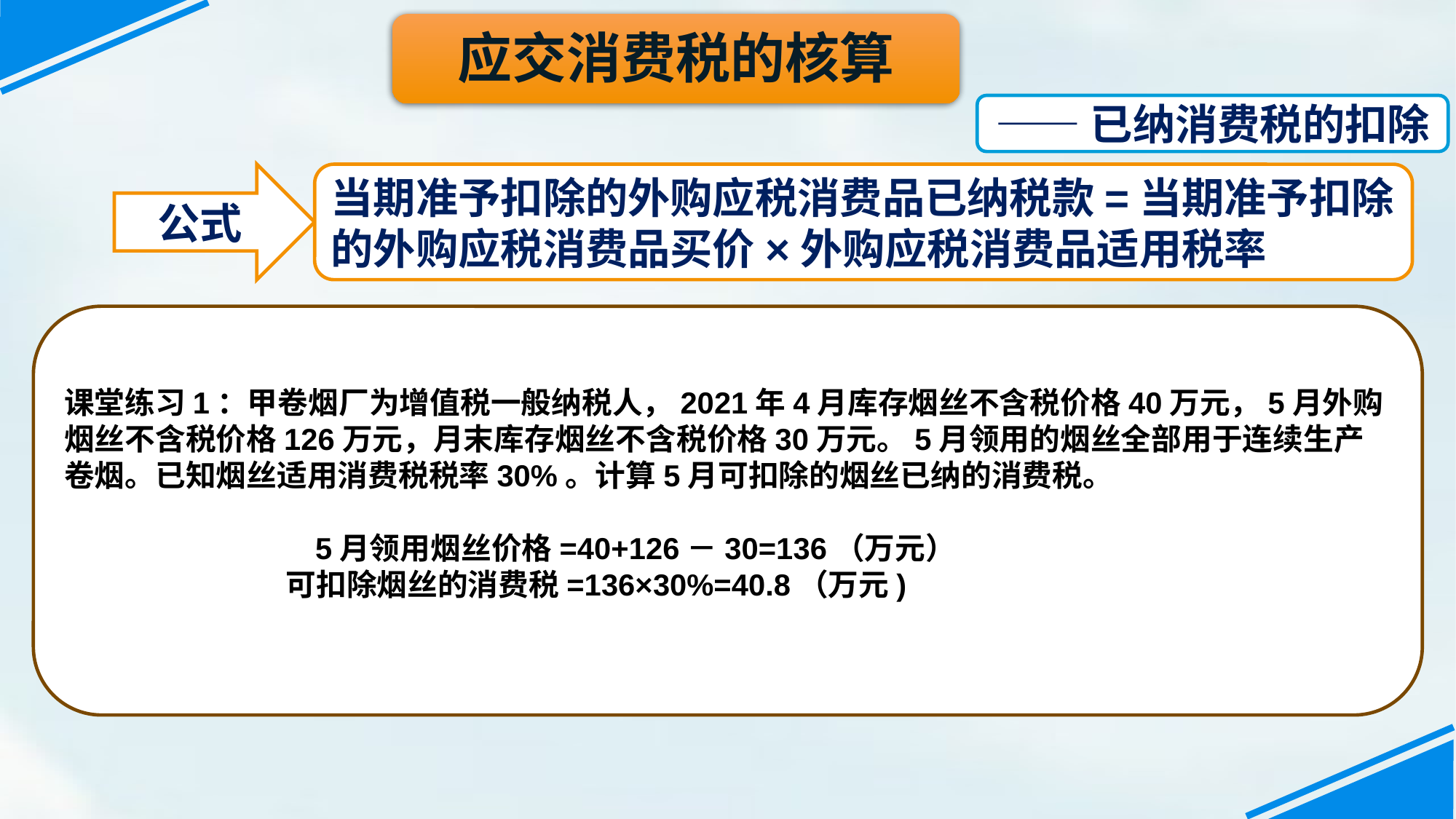

应交消费税的核算
——已纳消费税的扣除
公式
当期准予扣除的外购应税消费品已纳税款=当期准予扣除的外购应税消费品买价×外购应税消费品适用税率
课堂练习1：甲卷烟厂为增值税一般纳税人，2021年4月库存烟丝不含税价格40万元，5月外购烟丝不含税价格126万元，月末库存烟丝不含税价格30万元。5月领用的烟丝全部用于连续生产卷烟。已知烟丝适用消费税税率30%。计算5月可扣除的烟丝已纳的消费税。

                              5月领用烟丝价格=40+126－30=136（万元）
                               可扣除烟丝的消费税=136×30%=40.8（万元)